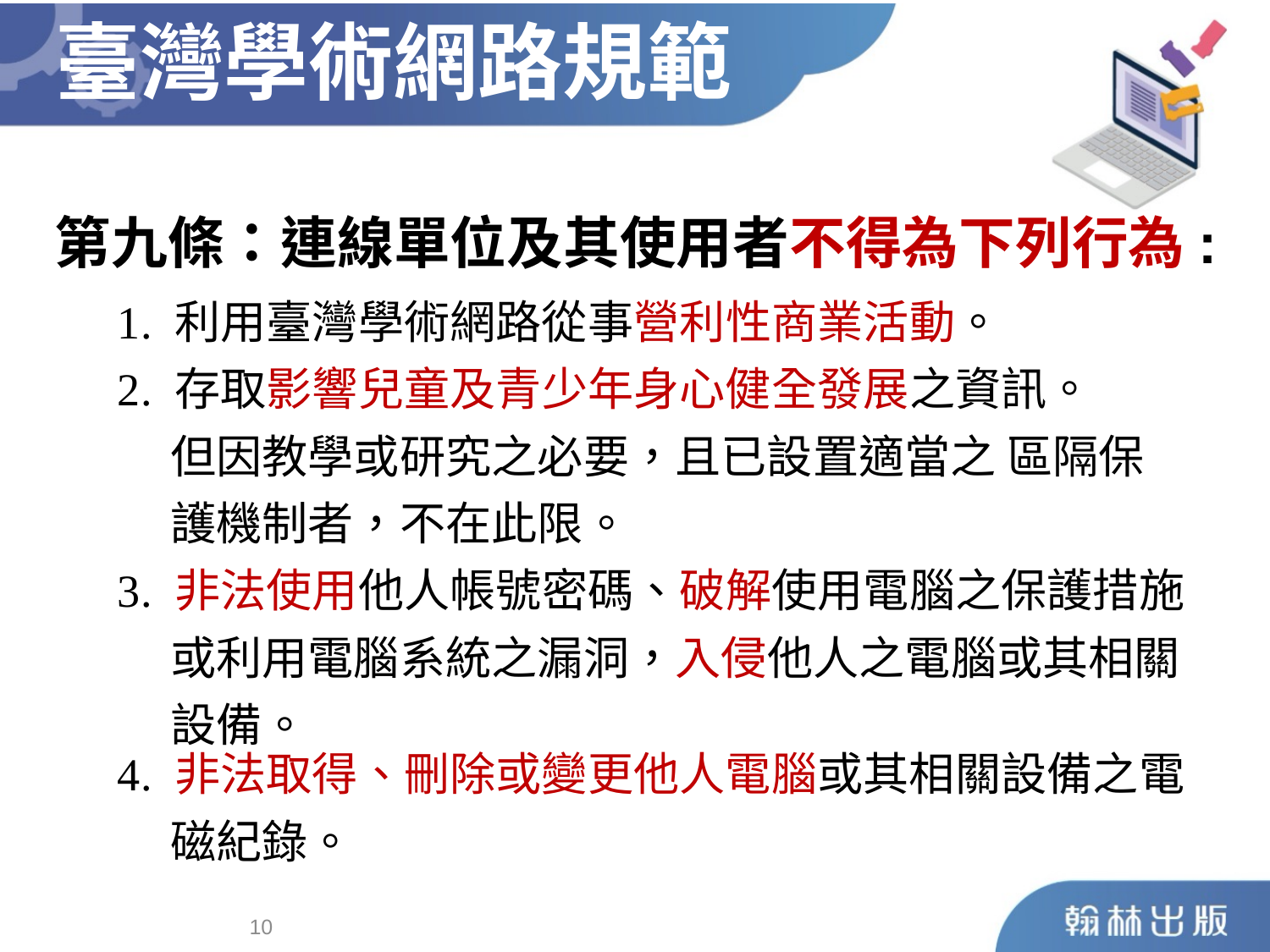

臺灣學術網路規範
第九條：連線單位及其使用者不得為下列行為:
1. 利用臺灣學術網路從事營利性商業活動。
2. 存取影響兒童及青少年身心健全發展之資訊。
    但因教學或研究之必要，且已設置適當之 區隔保
    護機制者，不在此限。
3. 非法使用他人帳號密碼、破解使用電腦之保護措施
    或利用電腦系統之漏洞，入侵他人之電腦或其相關
    設備。
4. 非法取得、刪除或變更他人電腦或其相關設備之電
    磁紀錄。
10